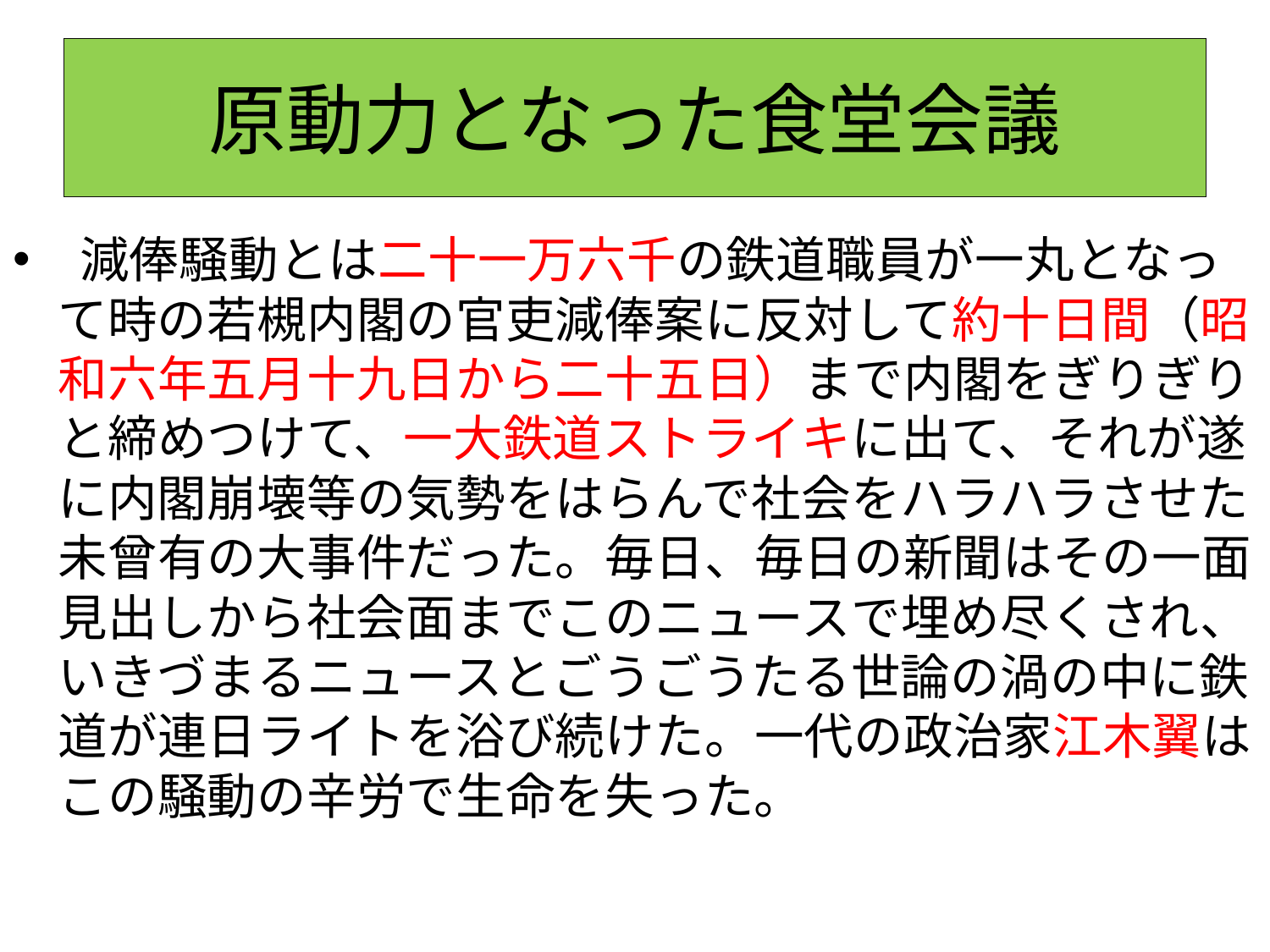

# 原動力となった食堂会議
 減俸騒動とは二十一万六千の鉄道職員が一丸となって時の若槻内閣の官吏減俸案に反対して約十日間（昭和六年五月十九日から二十五日）まで内閣をぎりぎりと締めつけて、一大鉄道ストライキに出て、それが遂に内閣崩壊等の気勢をはらんで社会をハラハラさせた未曾有の大事件だった。毎日、毎日の新聞はその一面見出しから社会面までこのニュースで埋め尽くされ、いきづまるニュースとごうごうたる世論の渦の中に鉄道が連日ライトを浴び続けた。一代の政治家江木翼はこの騒動の辛労で生命を失った。